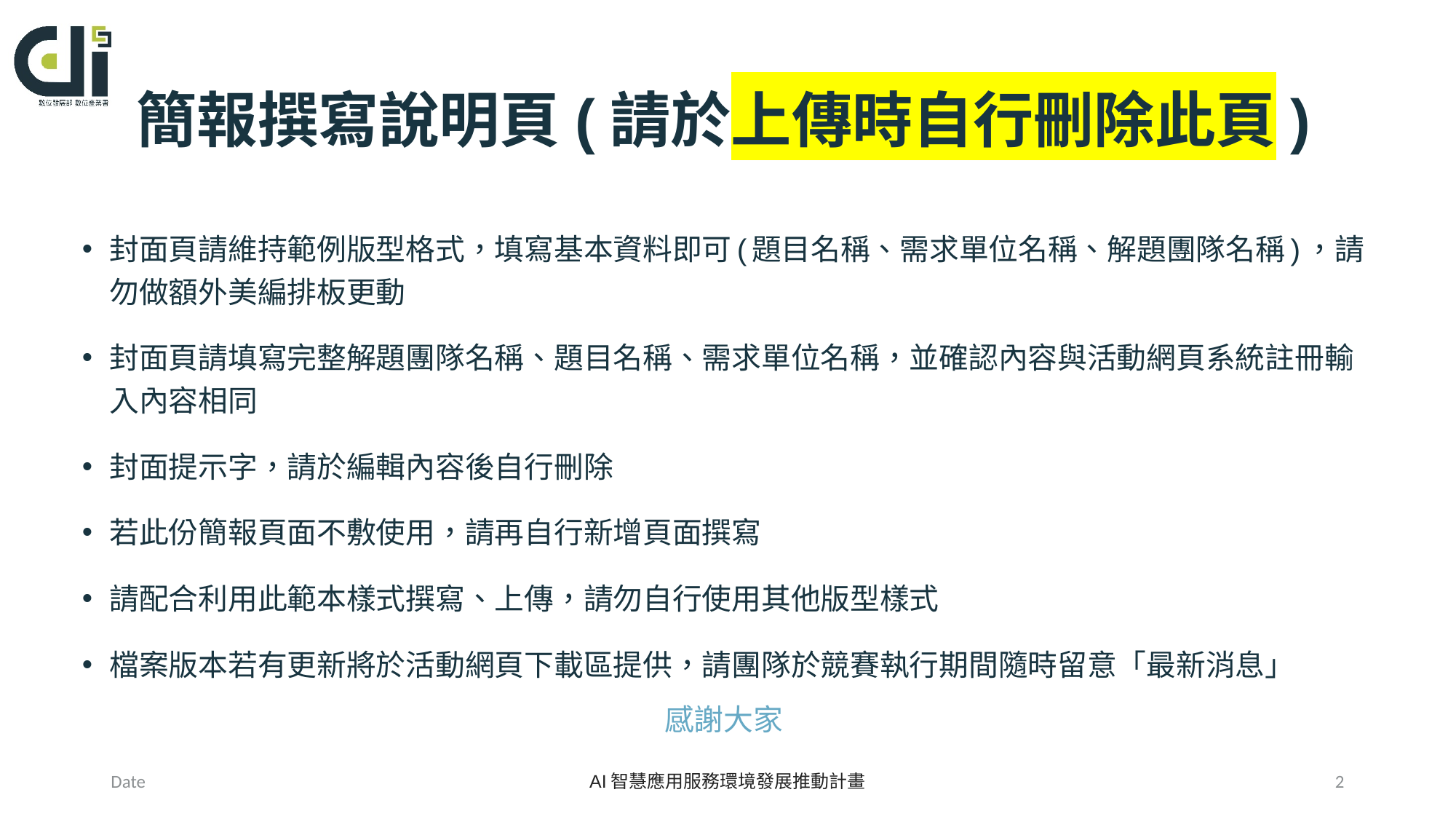

# 簡報撰寫說明頁(請於上傳時自行刪除此頁)
封面頁請維持範例版型格式，填寫基本資料即可(題目名稱、需求單位名稱、解題團隊名稱)，請勿做額外美編排板更動
封面頁請填寫完整解題團隊名稱、題目名稱、需求單位名稱，並確認內容與活動網頁系統註冊輸入內容相同
封面提示字，請於編輯內容後自行刪除
若此份簡報頁面不敷使用，請再自行新增頁面撰寫
請配合利用此範本樣式撰寫、上傳，請勿自行使用其他版型樣式
檔案版本若有更新將於活動網頁下載區提供，請團隊於競賽執行期間隨時留意「最新消息」
感謝大家
Date
AI智慧應用服務環境發展推動計畫
2